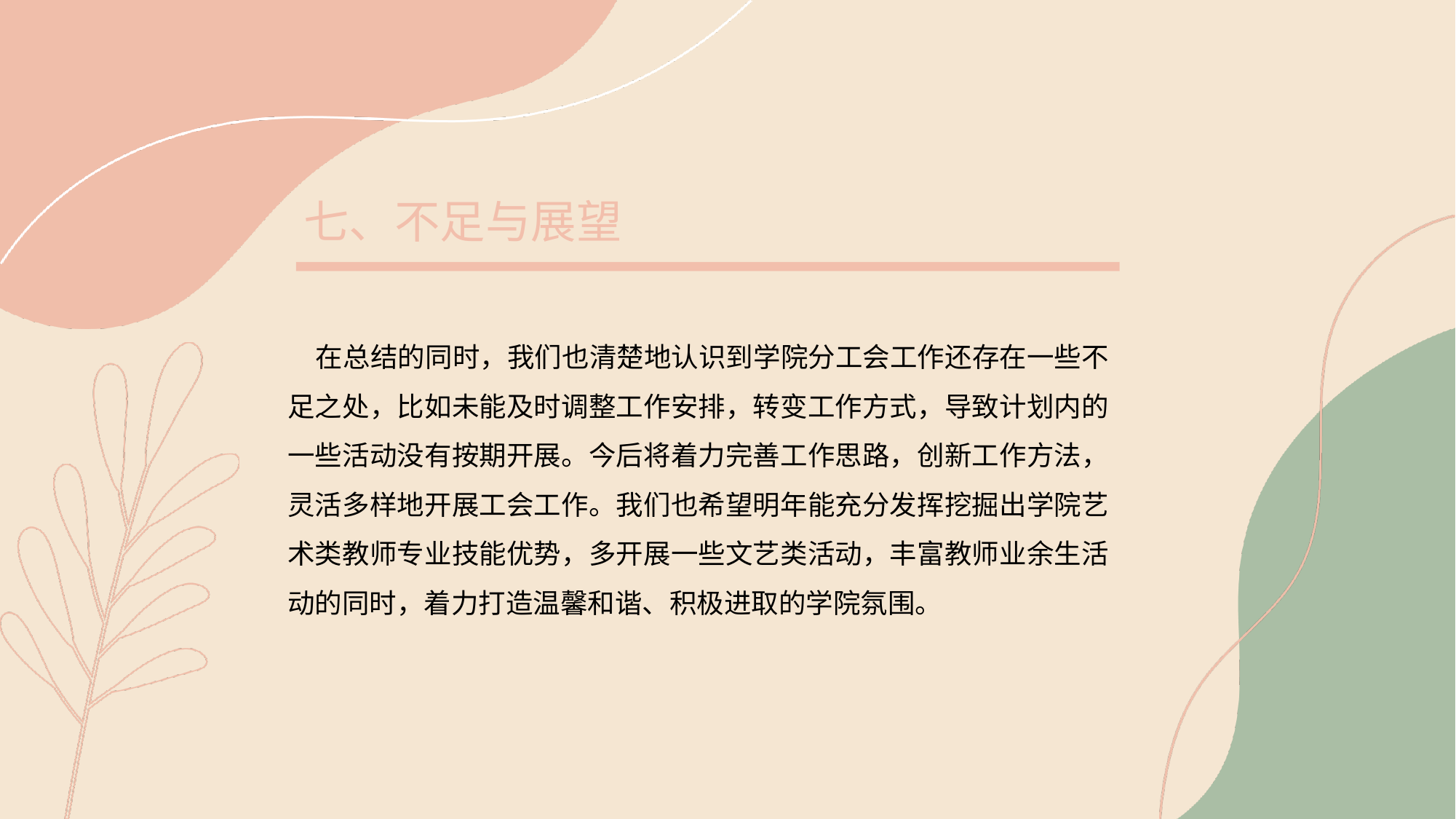

七、不足与展望

在总结的同时，我们也清楚地认识到学院分工会工作还存在一些不足之处，比如未能及时调整工作安排，转变工作方式，导致计划内的一些活动没有按期开展。今后将着力完善工作思路，创新工作方法，灵活多样地开展工会工作。我们也希望明年能充分发挥挖掘出学院艺术类教师专业技能优势，多开展一些文艺类活动，丰富教师业余生活动的同时，着力打造温馨和谐、积极进取的学院氛围。